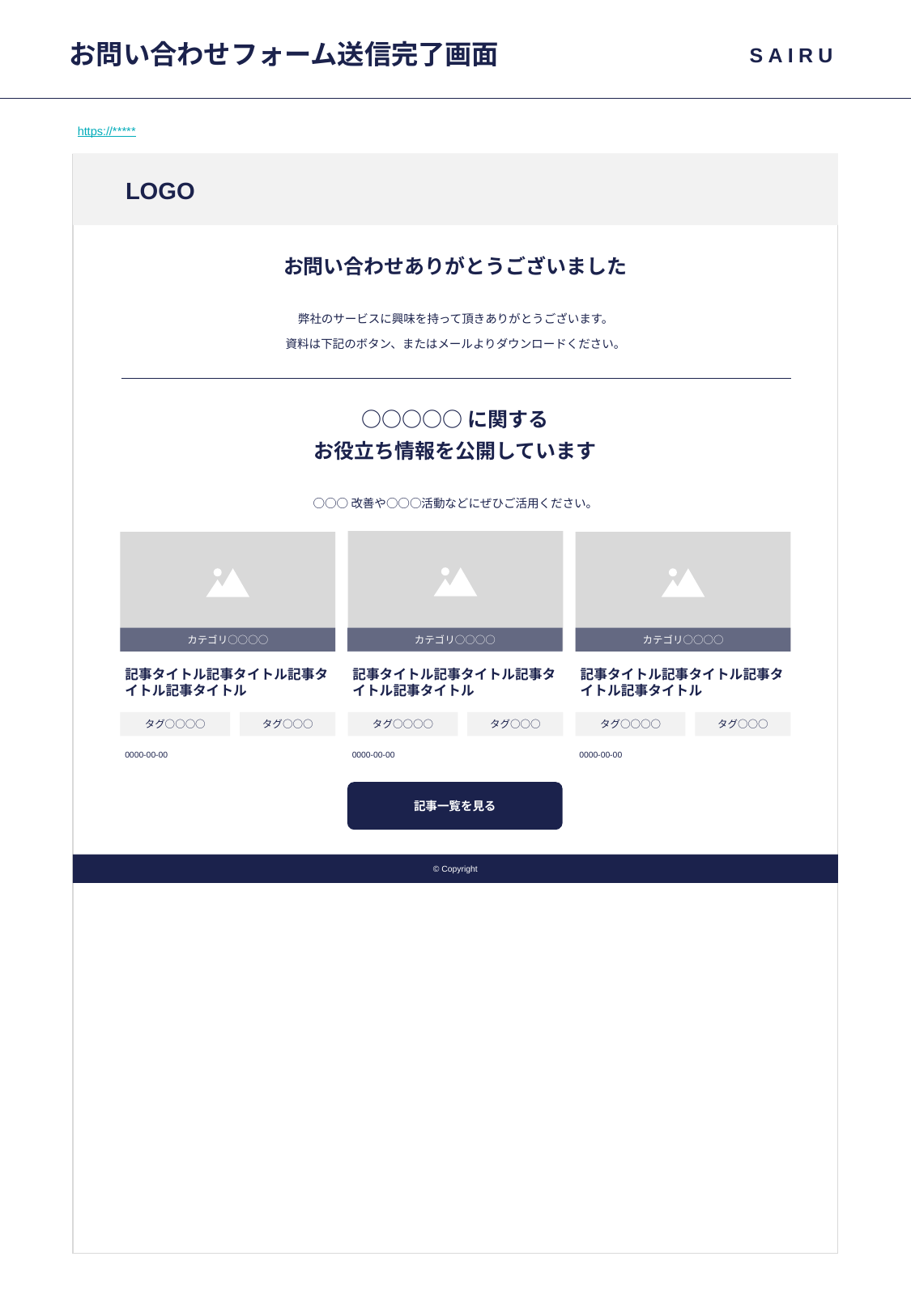

# お問い合わせフォーム送信完了画面
SAIRU
https://*****

LOGO
お問い合わせありがとうございました
弊社のサービスに興味を持って頂きありがとうございます。
資料は下記のボタン、またはメールよりダウンロードください。
○○○○○に関する
お役立ち情報を公開しています
○○○改善や○○○活動などにぜひご活用ください。

カテゴリ○○○○
カテゴリ○○○○
カテゴリ○○○○
記事タイトル記事タイトル記事タイトル記事タイトル
記事タイトル記事タイトル記事タイトル記事タイトル
記事タイトル記事タイトル記事タイトル記事タイトル
タグ○○○○
タグ○○○
タグ○○○○
タグ○○○
タグ○○○○
タグ○○○
0000-00-00
0000-00-00
0000-00-00
記事一覧を見る
©︎ Copyright